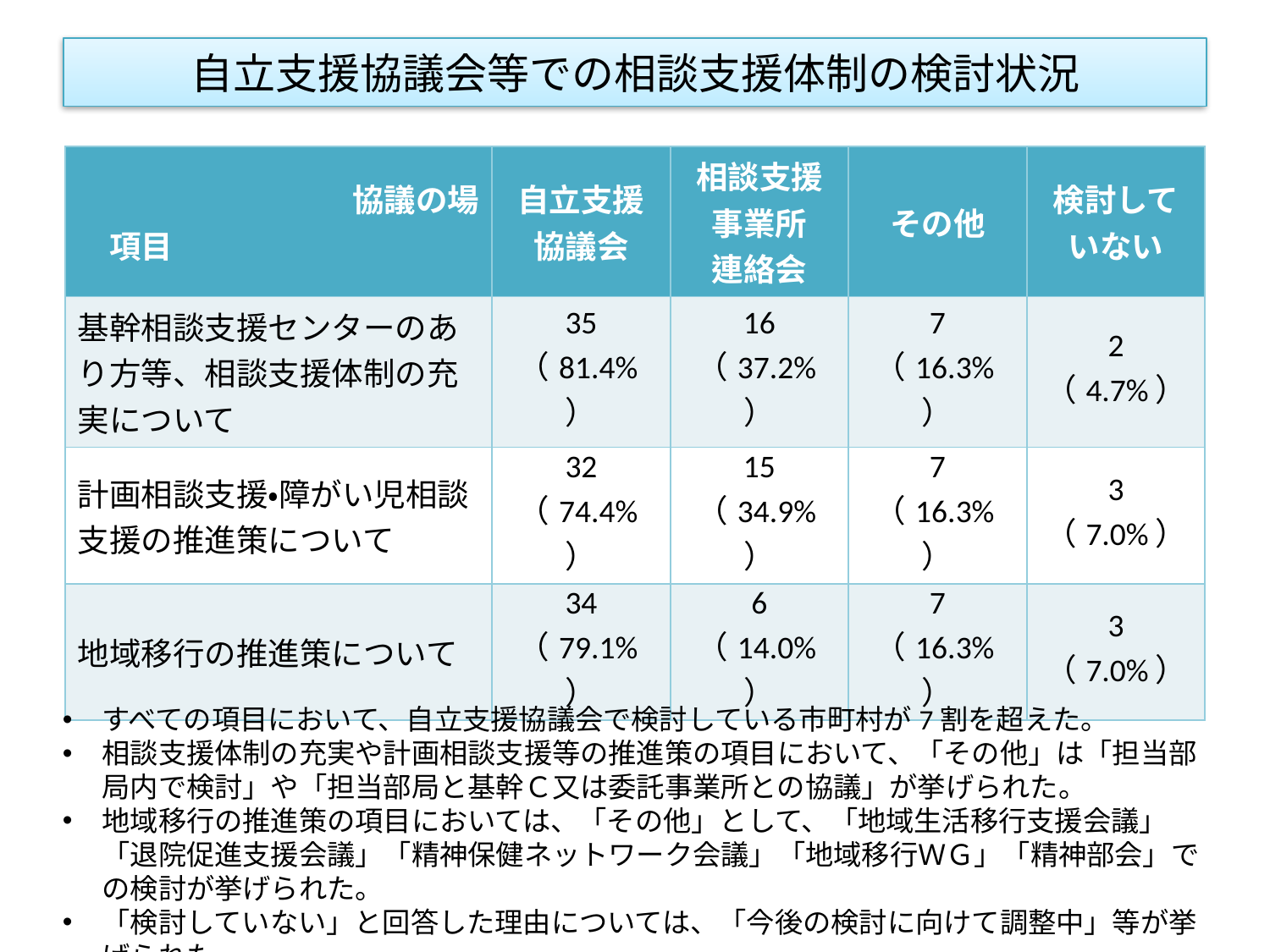

# 自立支援協議会等での相談支援体制の検討状況
| 協議の場 　項目 | 自立支援協議会 | 相談支援事業所 連絡会 | その他 | 検討していない |
| --- | --- | --- | --- | --- |
| 基幹相談支援センターのあり方等、相談支援体制の充実について | 35 （81.4%） | 16 （37.2%） | 7 （16.3%） | 2 （4.7%） |
| 計画相談支援・障がい児相談支援の推進策について | 32 （74.4%） | 15 （34.9%） | 7 （16.3%） | 3 （7.0%） |
| 地域移行の推進策について | 34 （79.1%） | 6 （14.0%） | 7 （16.3%） | 3 （7.0%） |
すべての項目において、自立支援協議会で検討している市町村が7割を超えた。
相談支援体制の充実や計画相談支援等の推進策の項目において、「その他」は「担当部局内で検討」や「担当部局と基幹Ｃ又は委託事業所との協議」が挙げられた。
地域移行の推進策の項目においては、「その他」として、「地域生活移行支援会議」「退院促進支援会議」「精神保健ネットワーク会議」「地域移行ＷＧ」「精神部会」での検討が挙げられた。
「検討していない」と回答した理由については、「今後の検討に向けて調整中」等が挙げられた。